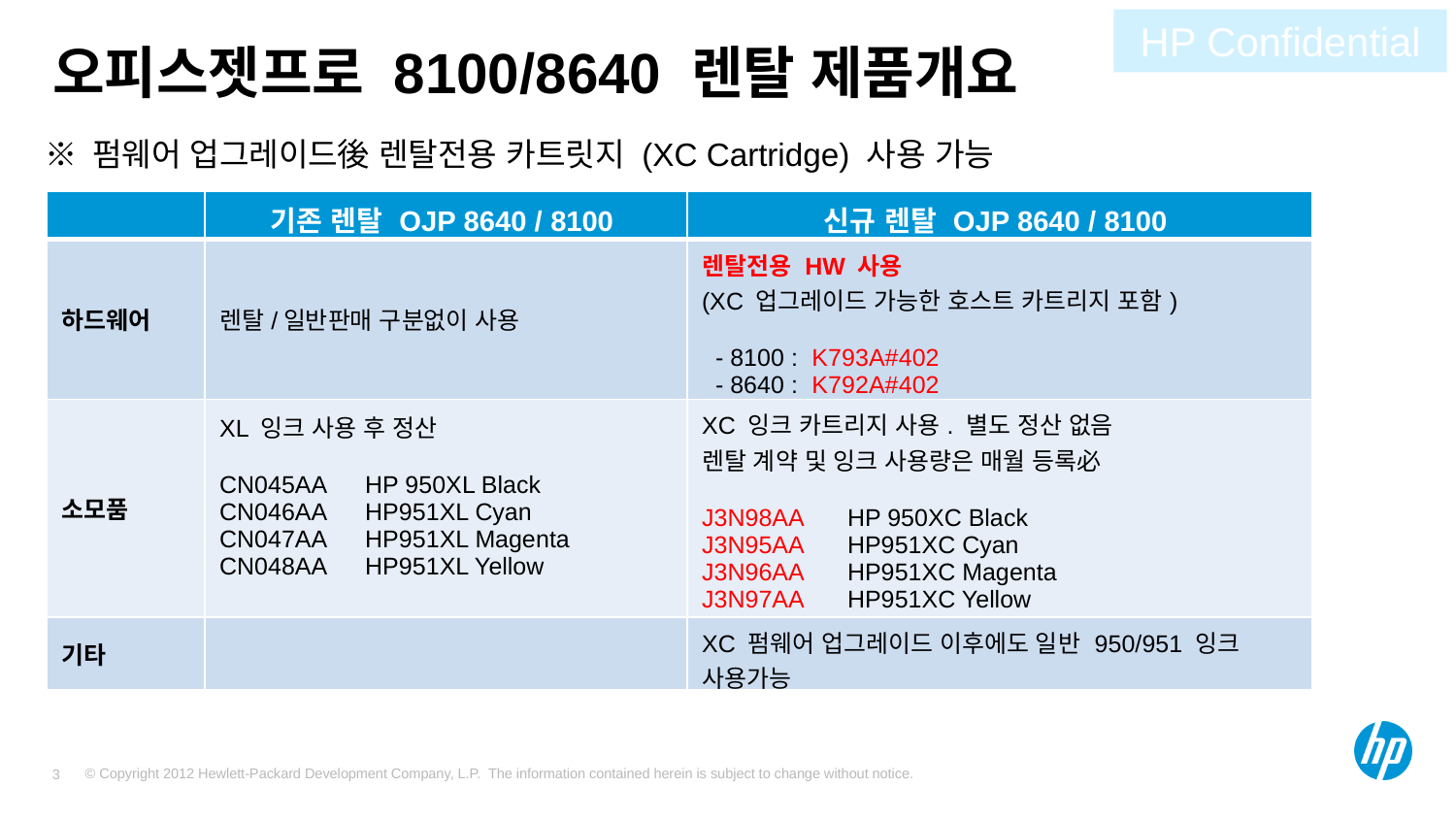

HP Confidential
# 오피스젯프로 8100/8640 렌탈 제품개요
※ 펌웨어 업그레이드後 렌탈전용 카트릿지 (XC Cartridge) 사용 가능
|  | 기존 렌탈 OJP 8640 / 8100 | 신규 렌탈 OJP 8640 / 8100 |
| --- | --- | --- |
| 하드웨어 | 렌탈/일반판매 구분없이 사용 | 렌탈전용 HW 사용 (XC 업그레이드 가능한 호스트 카트리지 포함) - 8100 : K793A#402 - 8640 : K792A#402 |
| 소모품 | XL 잉크 사용 후 정산 CN045AA HP 950XL Black CN046AA HP951XL Cyan CN047AA HP951XL Magenta CN048AA HP951XL Yellow | XC 잉크 카트리지 사용. 별도 정산 없음 렌탈 계약 및 잉크 사용량은 매월 등록必 J3N98AA HP 950XC Black J3N95AA HP951XC Cyan J3N96AA HP951XC Magenta J3N97AA HP951XC Yellow |
| 기타 |  | XC 펌웨어 업그레이드 이후에도 일반 950/951 잉크 사용가능 |